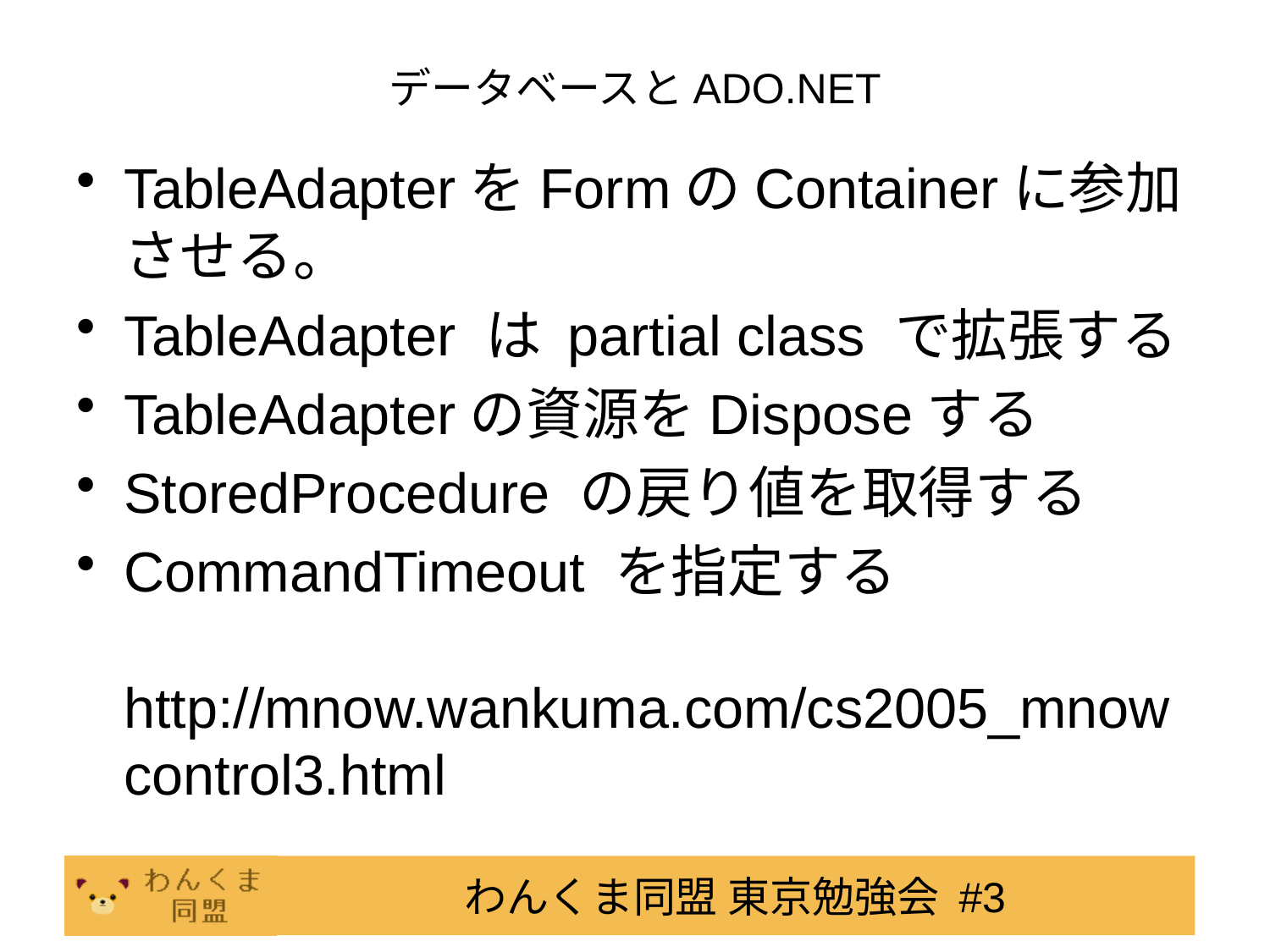

# データベースとADO.NET
TableAdapterをFormのContainerに参加させる。
TableAdapter は partial class で拡張する
TableAdapterの資源をDisposeする
StoredProcedure の戻り値を取得する
CommandTimeout を指定する
http://mnow.wankuma.com/cs2005_mnowcontrol3.html